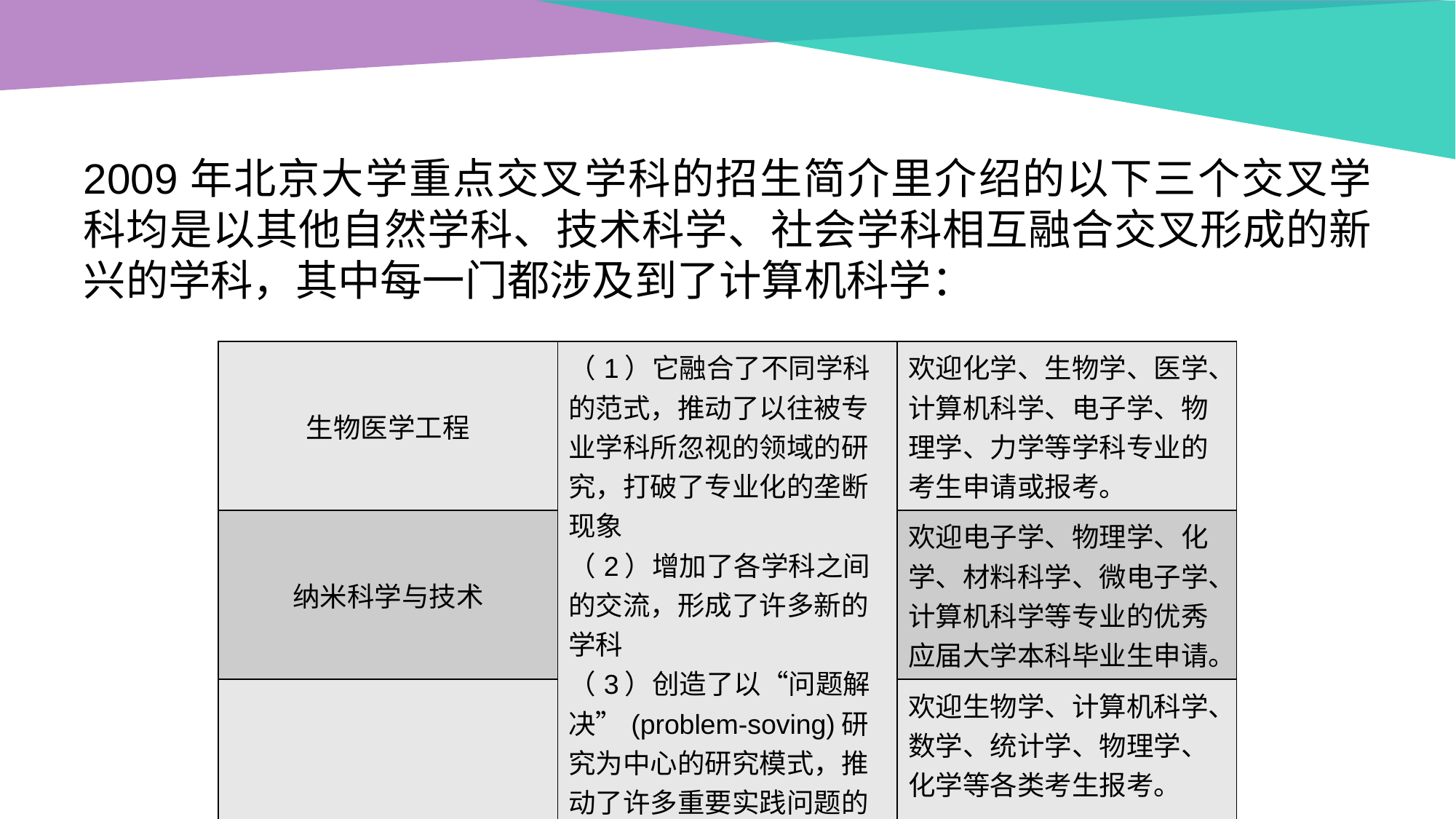

2009年北京大学重点交叉学科的招生简介里介绍的以下三个交叉学科均是以其他自然学科、技术科学、社会学科相互融合交叉形成的新兴的学科，其中每一门都涉及到了计算机科学：
| 生物医学工程 | （1）它融合了不同学科的范式，推动了以往被专业学科所忽视的领域的研究，打破了专业化的垄断现象 （2）增加了各学科之间的交流，形成了许多新的学科 （3）创造了以“问题解决”(problem-soving)研究为中心的研究模式，推动了许多重要实践问题的解决 | 欢迎化学、生物学、医学、计算机科学、电子学、物理学、力学等学科专业的考生申请或报考。 |
| --- | --- | --- |
| 纳米科学与技术 |  | 欢迎电子学、物理学、化学、材料科学、微电子学、计算机科学等专业的优秀应届大学本科毕业生申请。 |
| 生物信息学 |  | 欢迎生物学、计算机科学、数学、统计学、物理学、化学等各类考生报考。 |